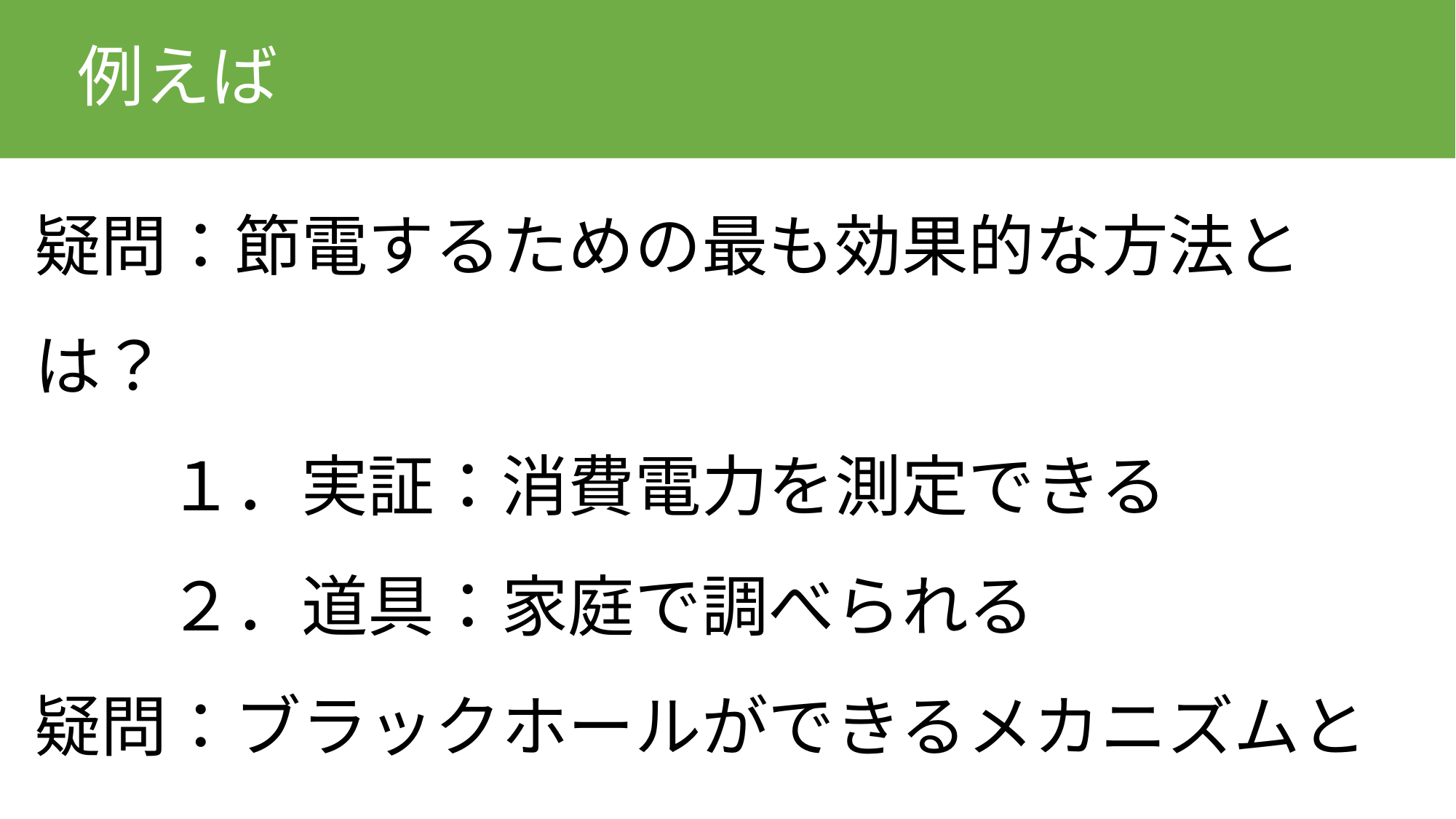

# 例えば
疑問：節電するための最も効果的な方法とは？
　　１．実証：消費電力を測定できる
　　２．道具：家庭で調べられる
疑問：ブラックホールができるメカニズムとは？
　　　できない